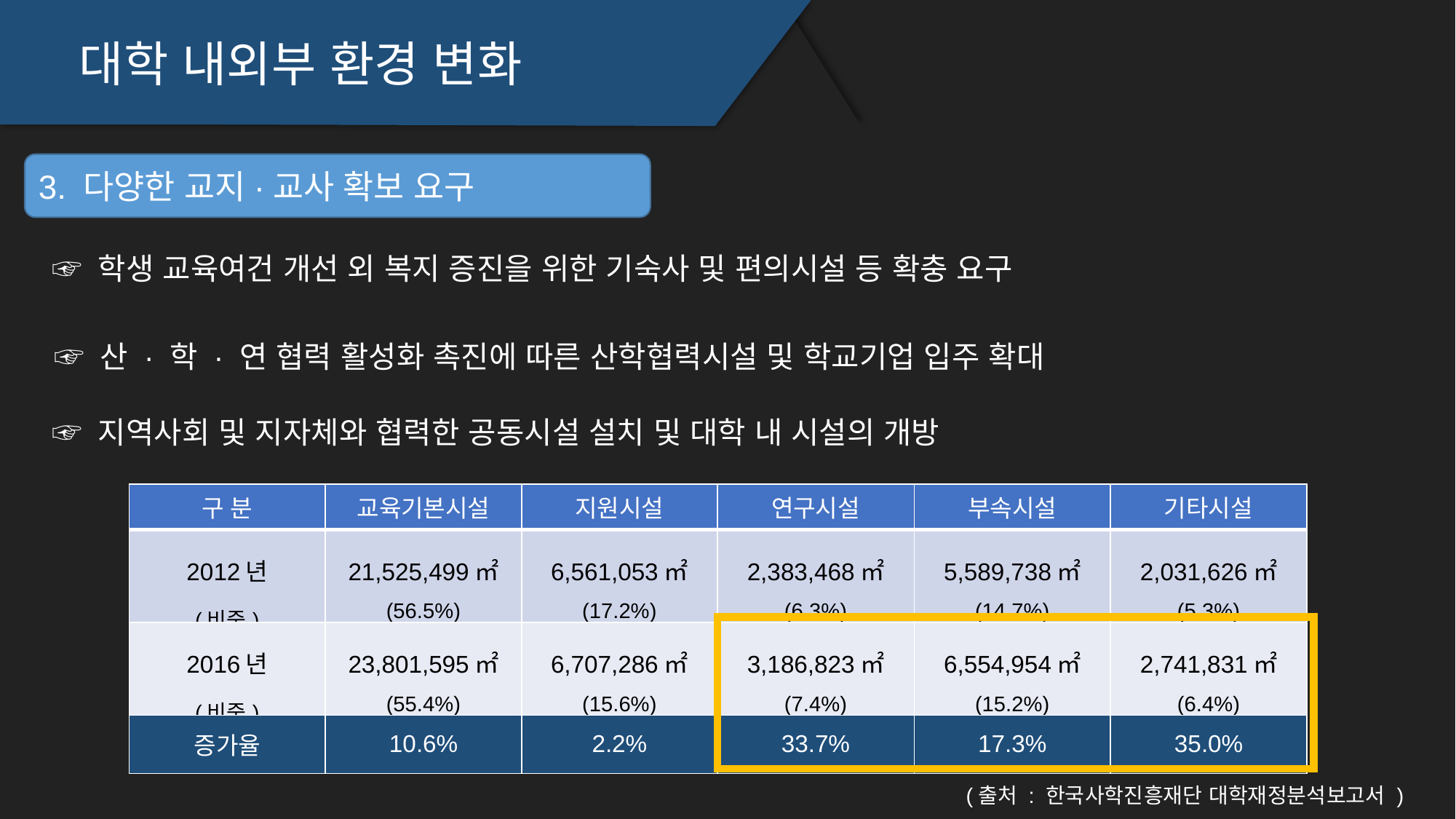

대학 내외부 환경 변화
3. 다양한 교지·교사 확보 요구
 ☞ 학생 교육여건 개선 외 복지 증진을 위한 기숙사 및 편의시설 등 확충 요구

 ☞ 산 · 학 · 연 협력 활성화 촉진에 따른 산학협력시설 및 학교기업 입주 확대
 ☞ 지역사회 및 지자체와 협력한 공동시설 설치 및 대학 내 시설의 개방
| 구 분 | 교육기본시설 | 지원시설 | 연구시설 | 부속시설 | 기타시설 |
| --- | --- | --- | --- | --- | --- |
| 2012년 (비중) | 21,525,499㎡ (56.5%) | 6,561,053㎡ (17.2%) | 2,383,468㎡ (6.3%) | 5,589,738㎡ (14.7%) | 2,031,626㎡ (5.3%) |
| 2016년 (비중) | 23,801,595㎡ (55.4%) | 6,707,286㎡ (15.6%) | 3,186,823㎡ (7.4%) | 6,554,954㎡ (15.2%) | 2,741,831㎡ (6.4%) |
| 증가율 | 10.6% | 2.2% | 33.7% | 17.3% | 35.0% |

(출처 : 한국사학진흥재단 대학재정분석보고서 )